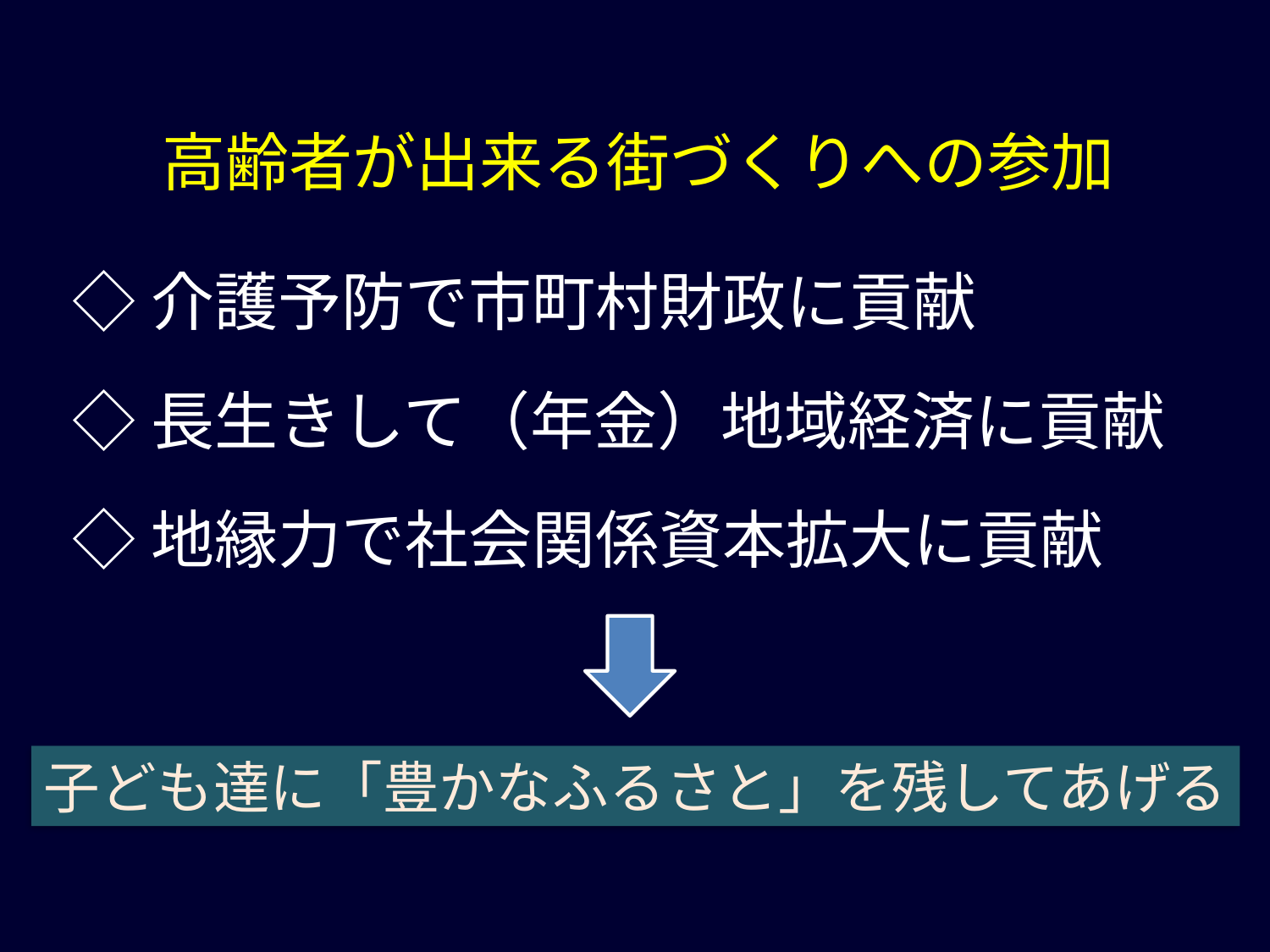

高齢者が出来る街づくりへの参加
◇介護予防で市町村財政に貢献

◇長生きして（年金）地域経済に貢献

◇地縁力で社会関係資本拡大に貢献

子ども達に「豊かなふるさと」を残してあげる